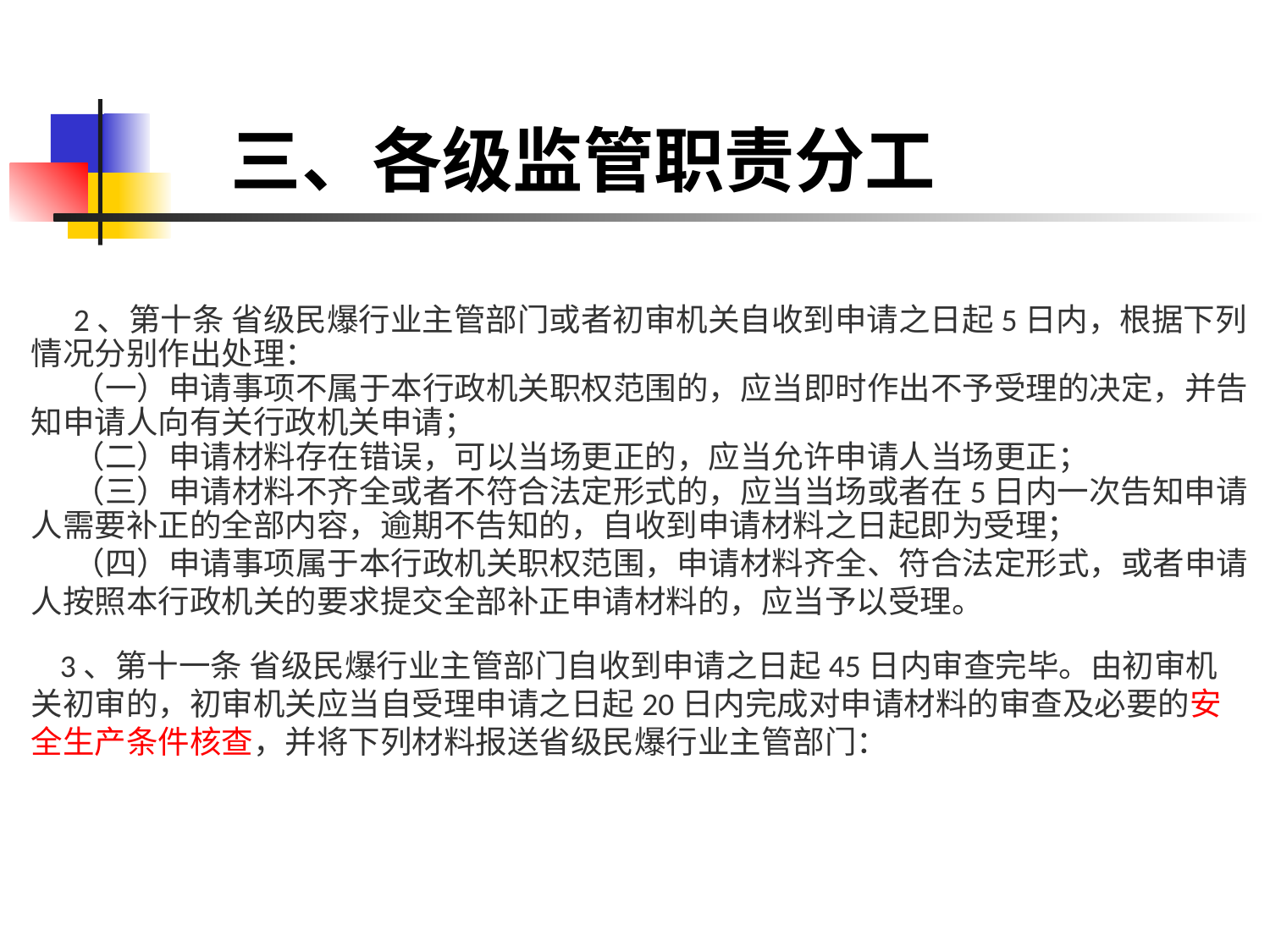

# 三、各级监管职责分工

2、第十条 省级民爆行业主管部门或者初审机关自收到申请之日起5日内，根据下列情况分别作出处理：
（一）申请事项不属于本行政机关职权范围的，应当即时作出不予受理的决定，并告知申请人向有关行政机关申请；
（二）申请材料存在错误，可以当场更正的，应当允许申请人当场更正；
（三）申请材料不齐全或者不符合法定形式的，应当当场或者在5日内一次告知申请人需要补正的全部内容，逾期不告知的，自收到申请材料之日起即为受理；
（四）申请事项属于本行政机关职权范围，申请材料齐全、符合法定形式，或者申请人按照本行政机关的要求提交全部补正申请材料的，应当予以受理。
    3、第十一条 省级民爆行业主管部门自收到申请之日起45日内审查完毕。由初审机关初审的，初审机关应当自受理申请之日起20日内完成对申请材料的审查及必要的安全生产条件核查，并将下列材料报送省级民爆行业主管部门：